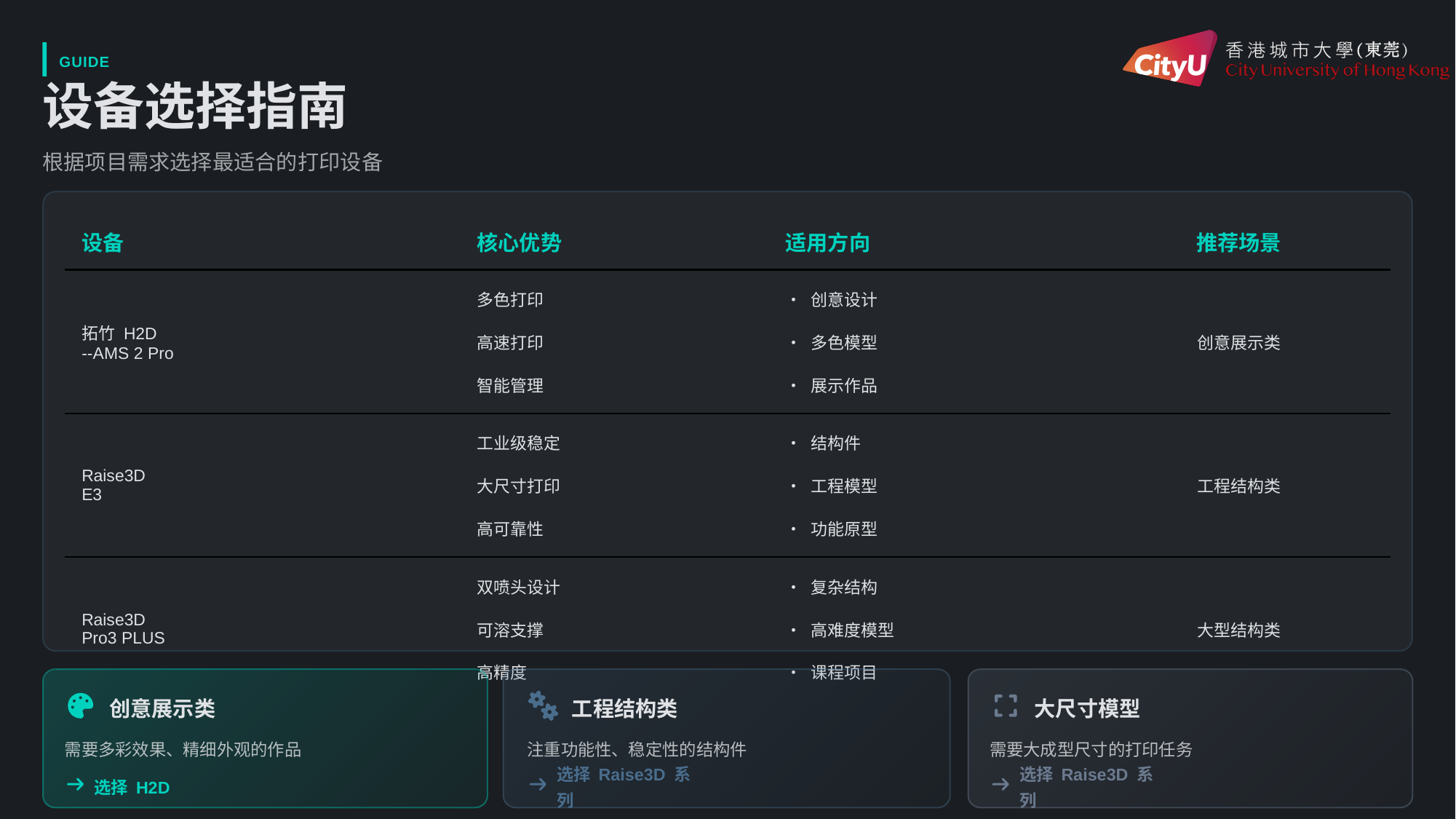

GUIDE
设备选择指南
根据项目需求选择最适合的打印设备

| 设备 | 核心优势 | 适用方向 | 推荐场景 |
| --- | --- | --- | --- |
| 拓竹 H2D --AMS 2 Pro | 多色打印 高速打印 智能管理 | • 创意设计 • 多色模型 • 展示作品 | 创意展示类 |
| Raise3D E3 | 工业级稳定 大尺寸打印 高可靠性 | • 结构件 • 工程模型 • 功能原型 | 工程结构类 |
| Raise3D Pro3 PLUS | 双喷头设计 可溶支撑 高精度 | • 复杂结构 • 高难度模型 • 课程项目 | 大型结构类 |

创意展示类
工程结构类
大尺寸模型

需要多彩效果、精细外观的作品
注重功能性、稳定性的结构件
需要大成型尺寸的打印任务
选择 H2D
选择 Raise3D 系列
选择 Raise3D 系列